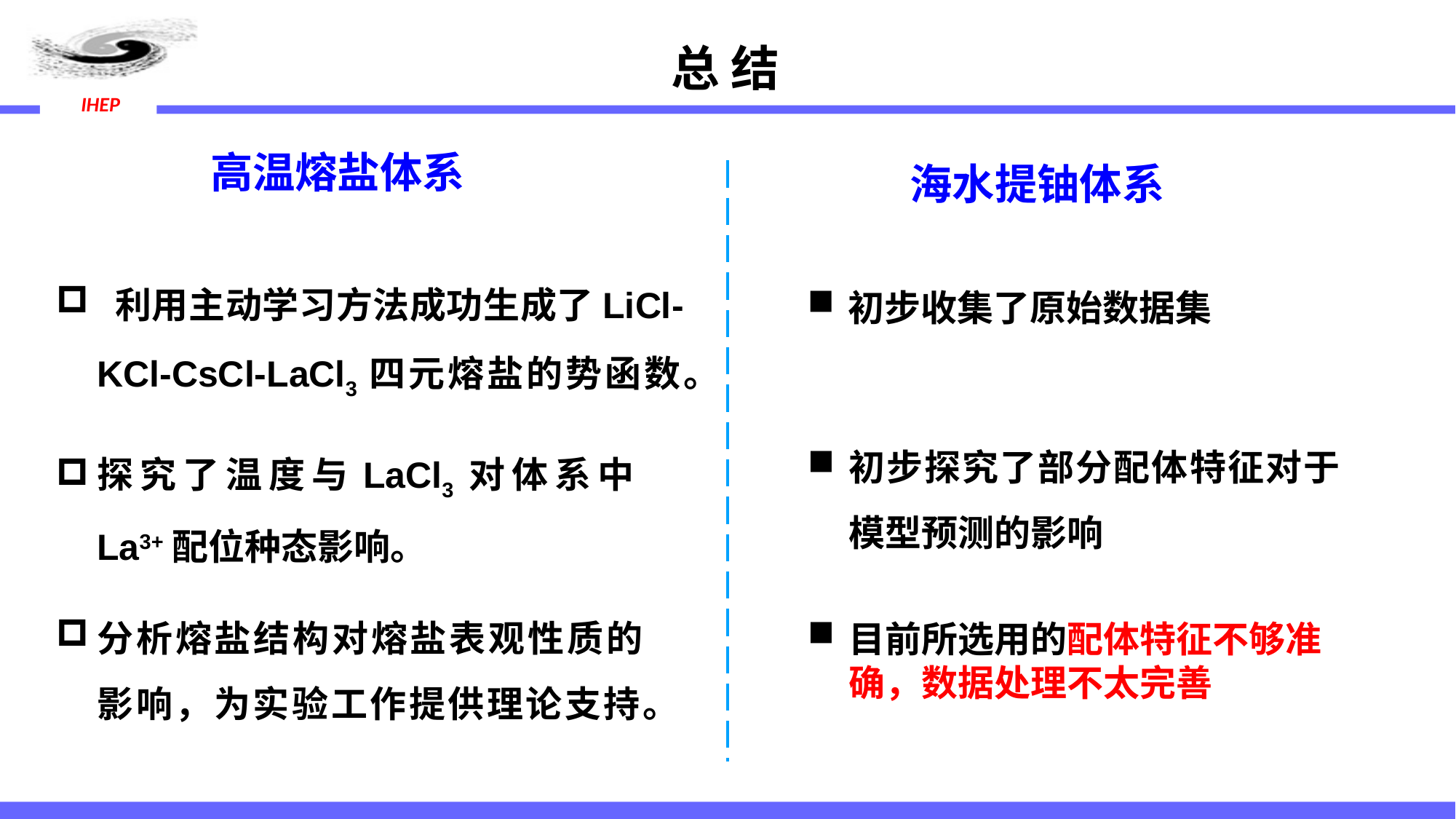

总 结
高温熔盐体系
海水提铀体系
 利用主动学习方法成功生成了LiCl-KCl-CsCl-LaCl3四元熔盐的势函数。
初步收集了原始数据集
初步探究了部分配体特征对于模型预测的影响
探究了温度与LaCl3对体系中La3+配位种态影响。
分析熔盐结构对熔盐表观性质的影响，为实验工作提供理论支持。
目前所选用的配体特征不够准确，数据处理不太完善